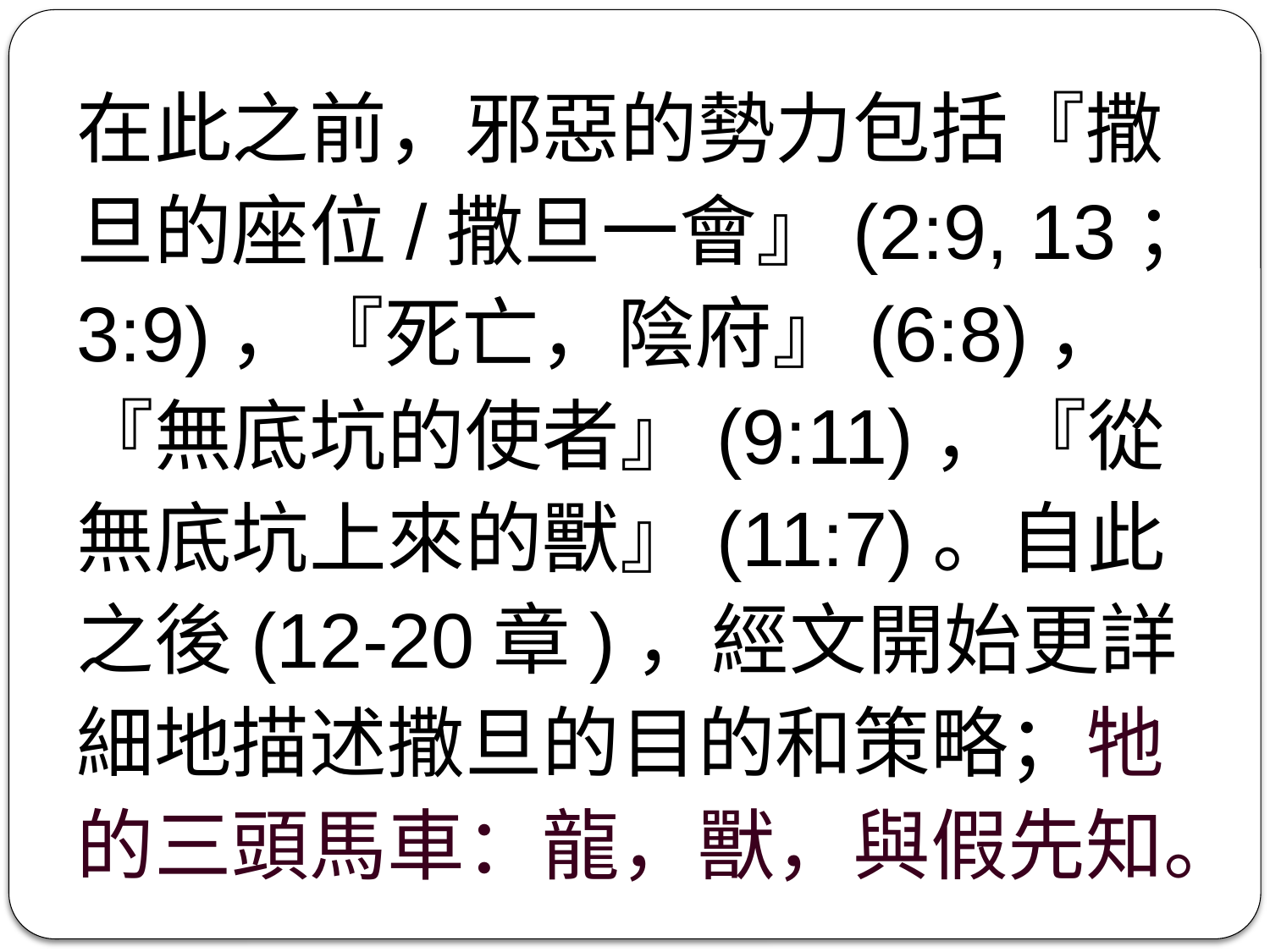

在此之前，邪惡的勢力包括『撒旦的座位/撒旦一會』(2:9, 13；3:9)，『死亡，陰府』(6:8)，『無底坑的使者』(9:11)，『從無底坑上來的獸』(11:7)。自此之後(12-20章)，經文開始更詳細地描述撒旦的目的和策略；牠的三頭馬車：龍，獸，與假先知。